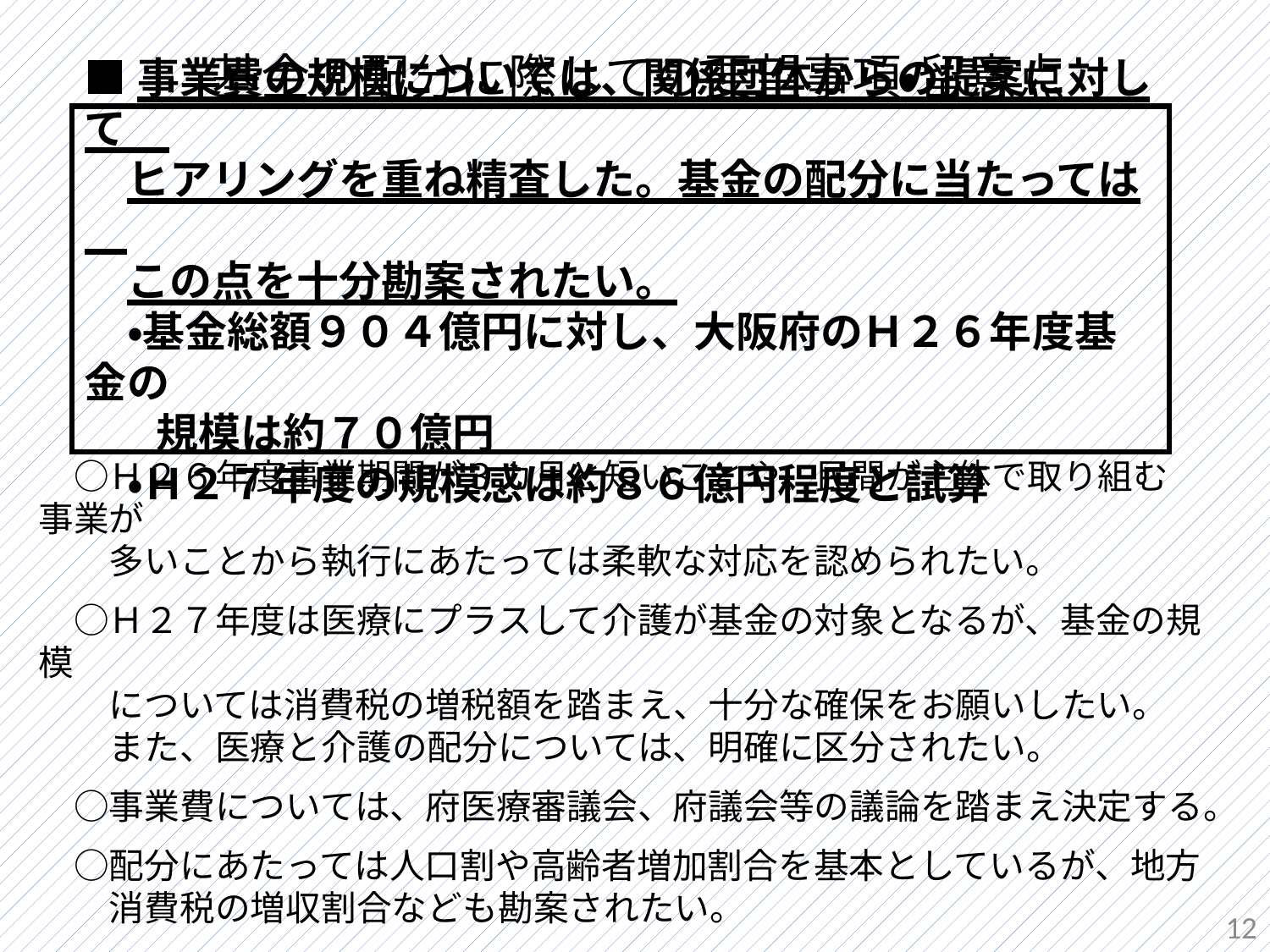

基金の配分に際しての要望事項・留意点
■事業費の規模については、関係団体からの提案に対して
　ヒアリングを重ね精査した。基金の配分に当たっては
　この点を十分勘案されたい。
　・基金総額９０４億円に対し、大阪府のＨ２６年度基金の
  　規模は約７０億円
　・Ｈ２７年度の規模感は約８６億円程度と試算

　○Ｈ２６年度事業期間が３カ月と短いことや、民間が主体で取り組む事業が
　　多いことから執行にあたっては柔軟な対応を認められたい。

　○Ｈ２７年度は医療にプラスして介護が基金の対象となるが、基金の規模
　　については消費税の増税額を踏まえ、十分な確保をお願いしたい。
　　また、医療と介護の配分については、明確に区分されたい。

　○事業費については、府医療審議会、府議会等の議論を踏まえ決定する。

　○配分にあたっては人口割や高齢者増加割合を基本としているが、地方
　　消費税の増収割合なども勘案されたい。

12